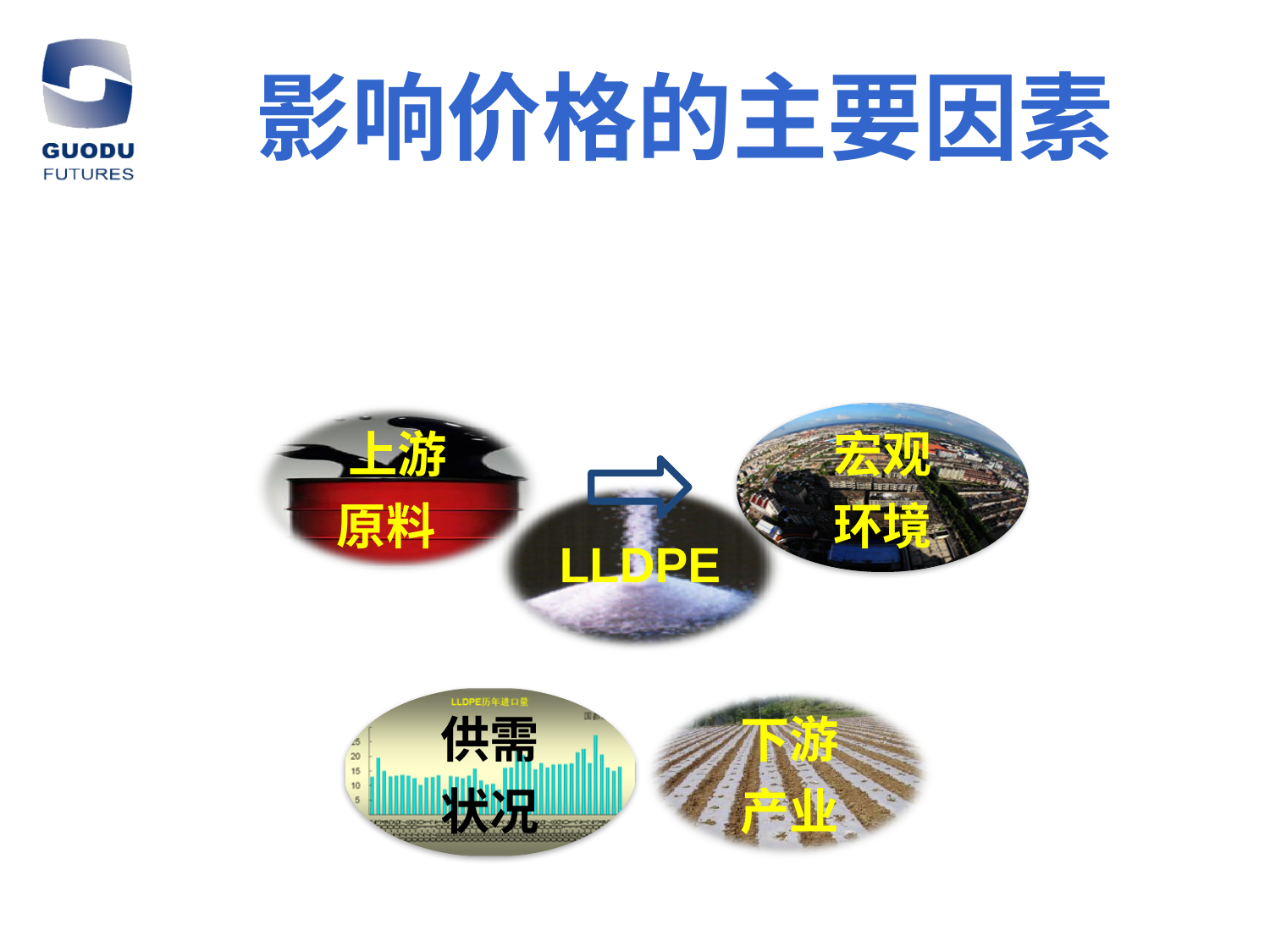

影响价格的主要因素
宏观
环境
下游
产业
供需
状况
LLDPE
上游
原料